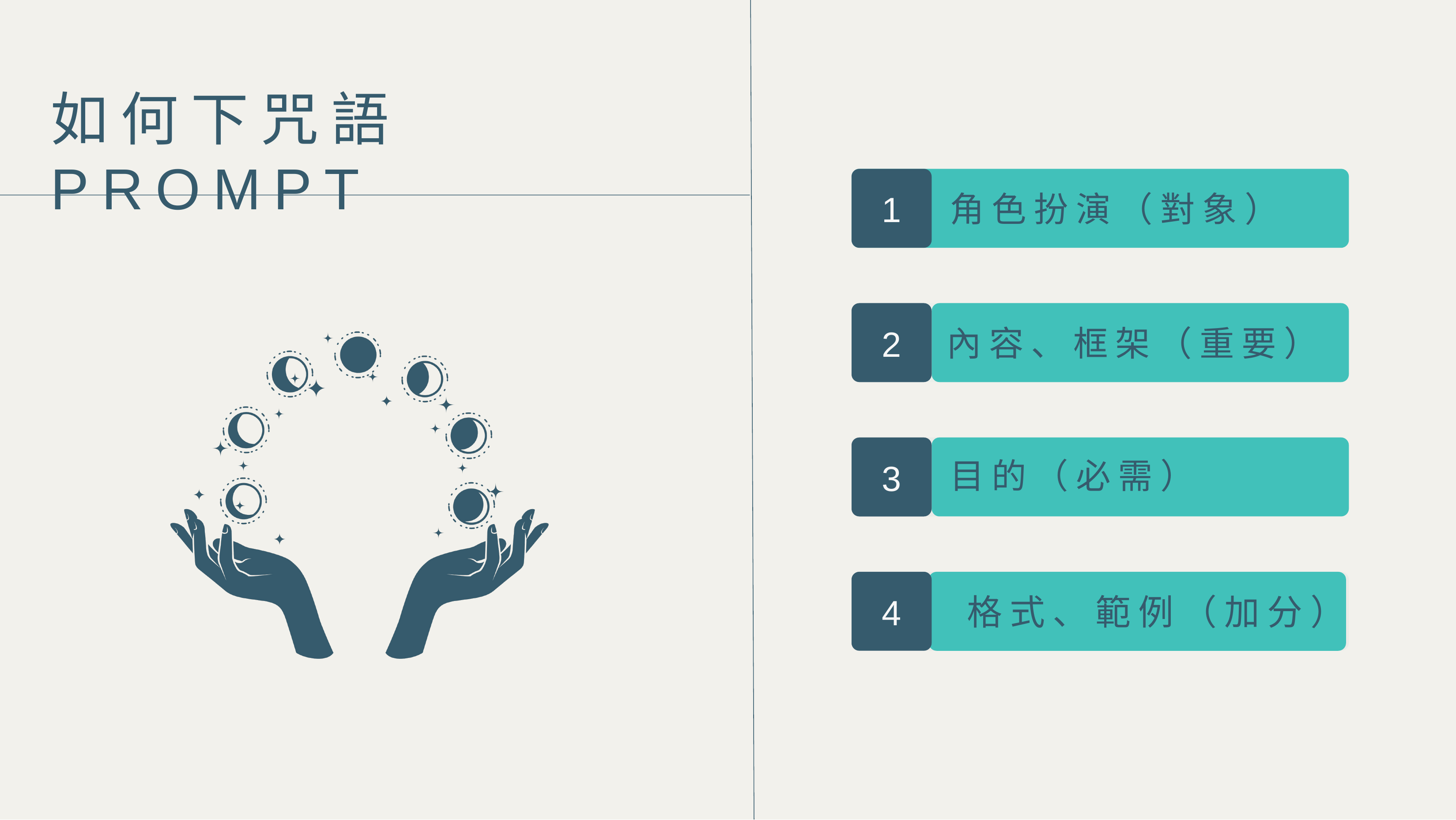

如何下咒語PROMPT

角色扮演（對象）
1

內容、框架（重要）
2

目的（必需）
3

 格式、範例（加分）
4